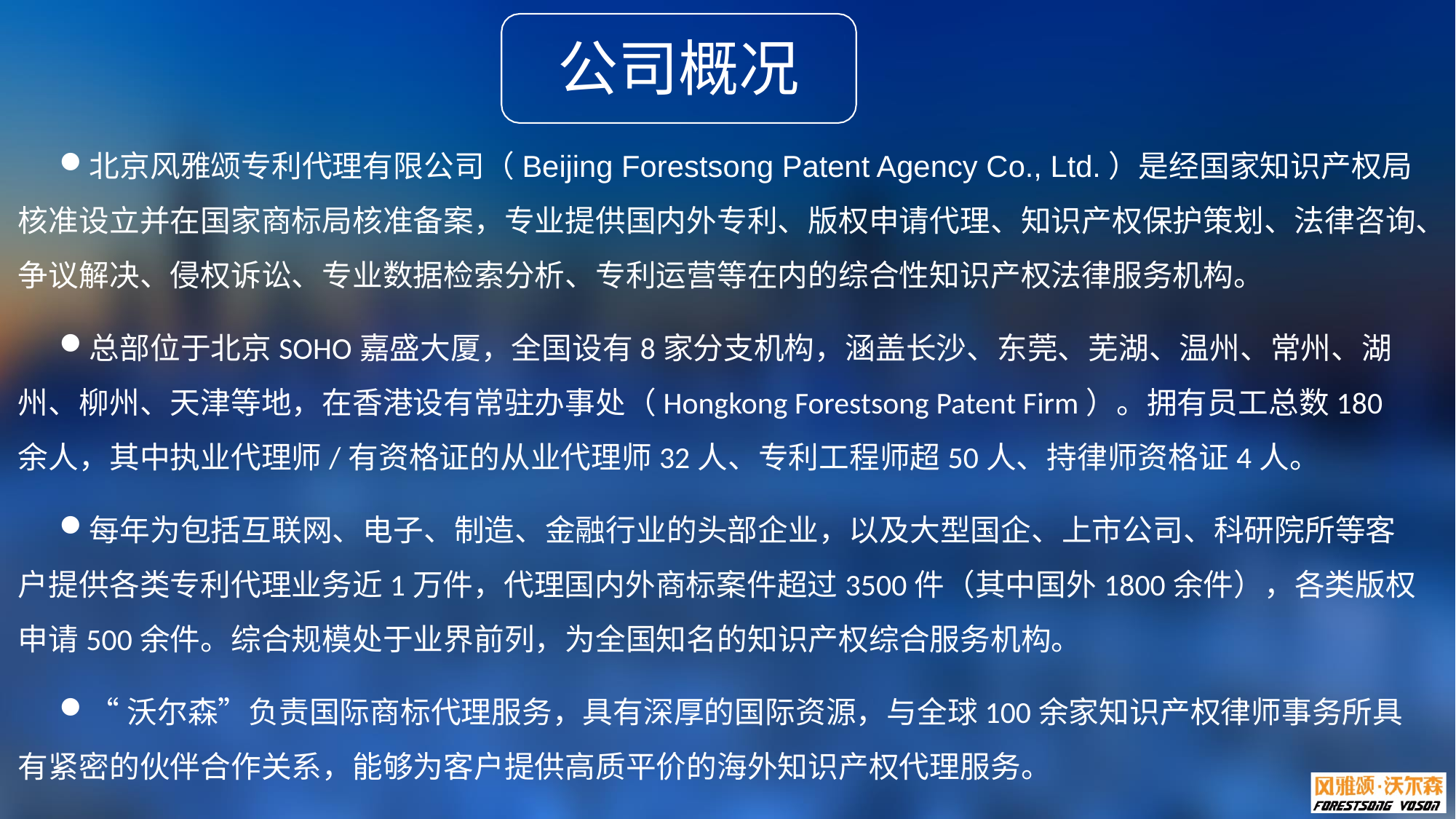

# 公司概况
北京风雅颂专利代理有限公司（Beijing Forestsong Patent Agency Co., Ltd.）是经国家知识产权局核准设立并在国家商标局核准备案，专业提供国内外专利、版权申请代理、知识产权保护策划、法律咨询、争议解决、侵权诉讼、专业数据检索分析、专利运营等在内的综合性知识产权法律服务机构。
总部位于北京SOHO嘉盛大厦，全国设有8家分支机构，涵盖长沙、东莞、芜湖、温州、常州、湖州、柳州、天津等地，在香港设有常驻办事处（Hongkong Forestsong Patent Firm）。拥有员工总数180余人，其中执业代理师/有资格证的从业代理师32人、专利工程师超50人、持律师资格证4人。
每年为包括互联网、电子、制造、金融行业的头部企业，以及大型国企、上市公司、科研院所等客户提供各类专利代理业务近1万件，代理国内外商标案件超过3500件（其中国外1800余件），各类版权申请500余件。综合规模处于业界前列，为全国知名的知识产权综合服务机构。
“沃尔森”负责国际商标代理服务，具有深厚的国际资源，与全球100余家知识产权律师事务所具有紧密的伙伴合作关系，能够为客户提供高质平价的海外知识产权代理服务。